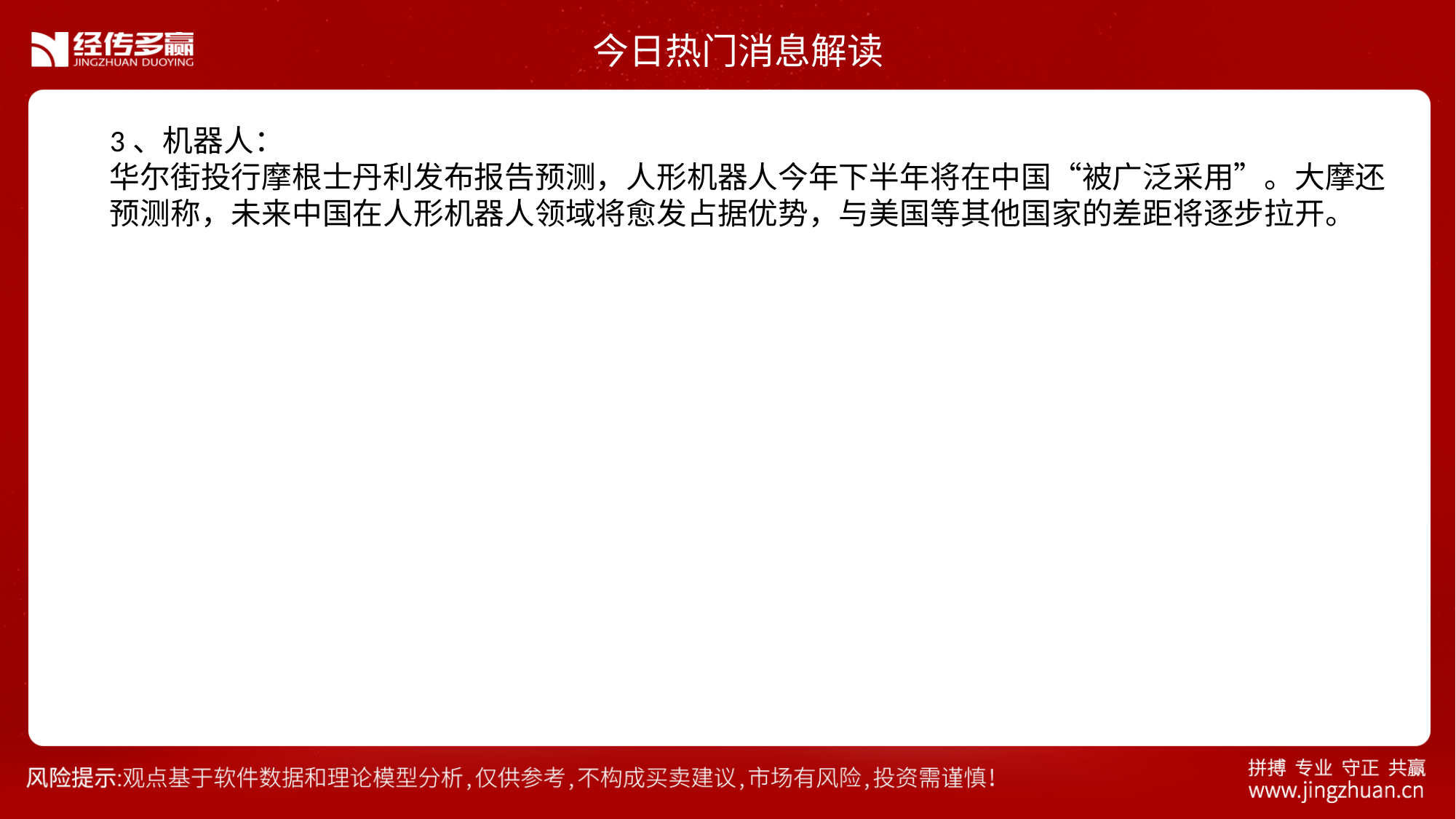

今日热门消息解读
3、机器人：
华尔街投行摩根士丹利发布报告预测，人形机器人今年下半年将在中国“被广泛采用”。大摩还预测称，未来中国在人形机器人领域将愈发占据优势，与美国等其他国家的差距将逐步拉开。